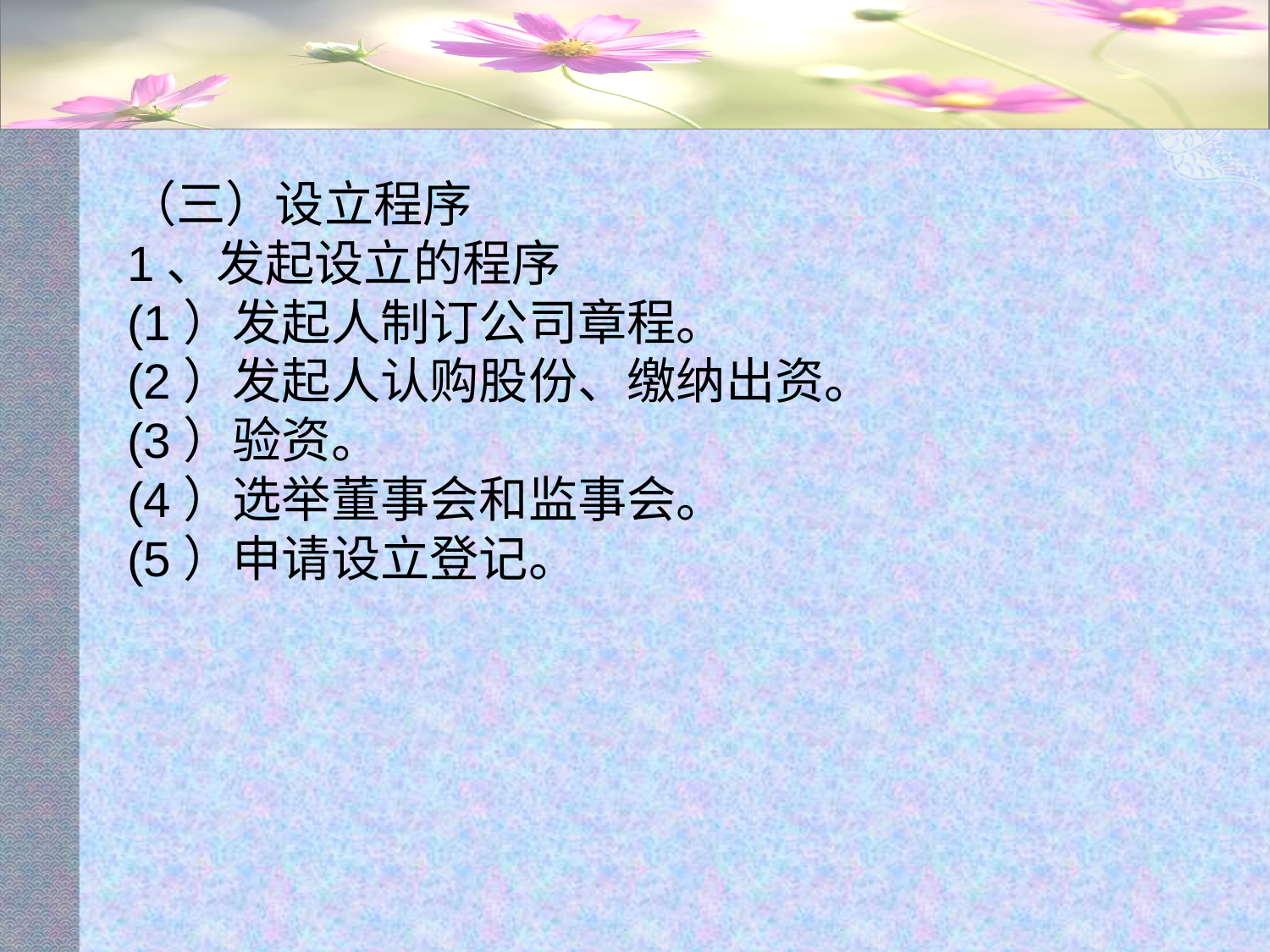

#
（三）设立程序
1、发起设立的程序
(1）发起人制订公司章程。
(2）发起人认购股份、缴纳出资。
(3）验资。
(4）选举董事会和监事会。
(5）申请设立登记。